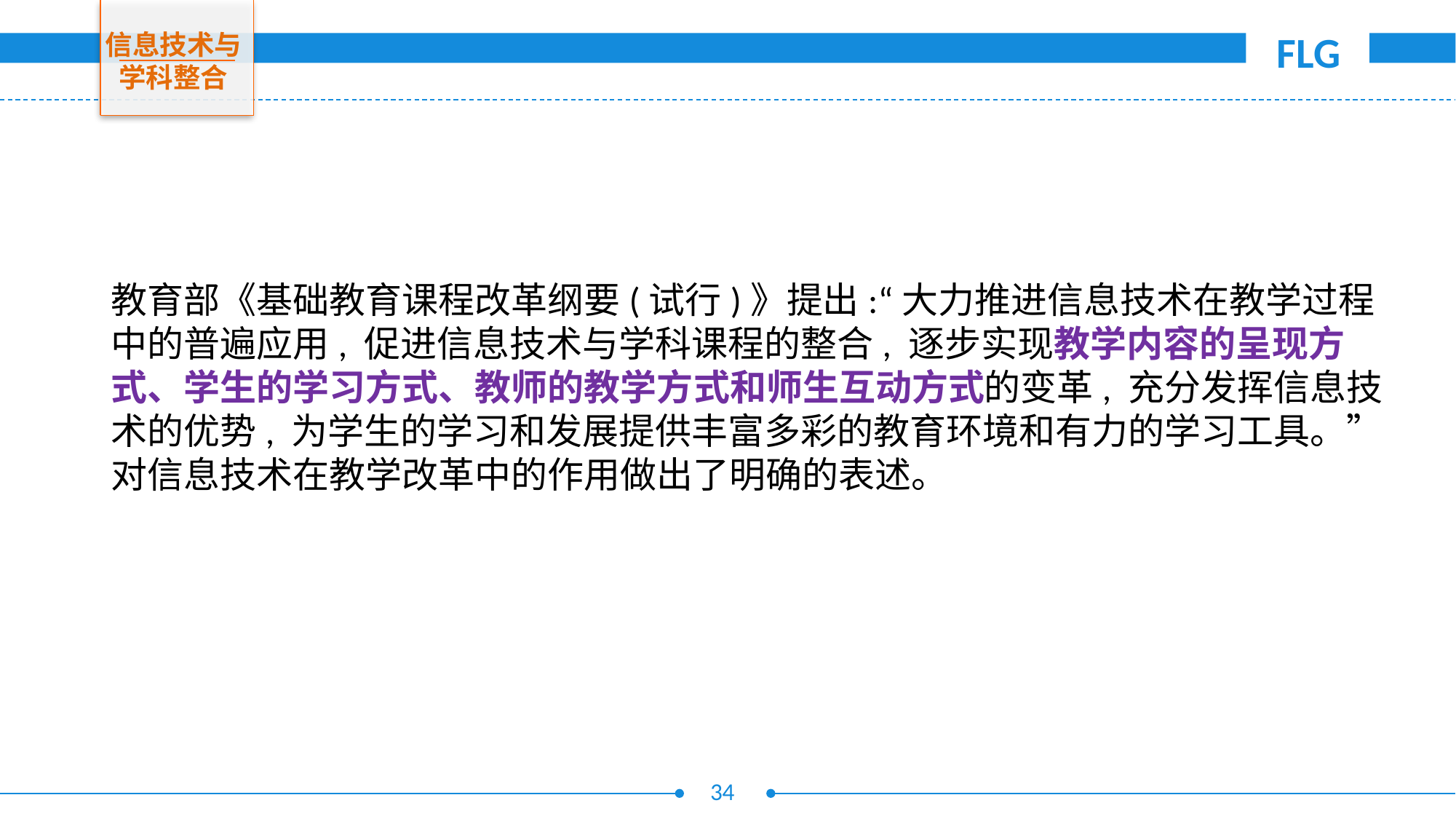

信息技术与学科整合
教育部《基础教育课程改革纲要(试行)》提出:“大力推进信息技术在教学过程中的普遍应用, 促进信息技术与学科课程的整合, 逐步实现教学内容的呈现方式、学生的学习方式、教师的教学方式和师生互动方式的变革, 充分发挥信息技术的优势, 为学生的学习和发展提供丰富多彩的教育环境和有力的学习工具。”对信息技术在教学改革中的作用做出了明确的表述。